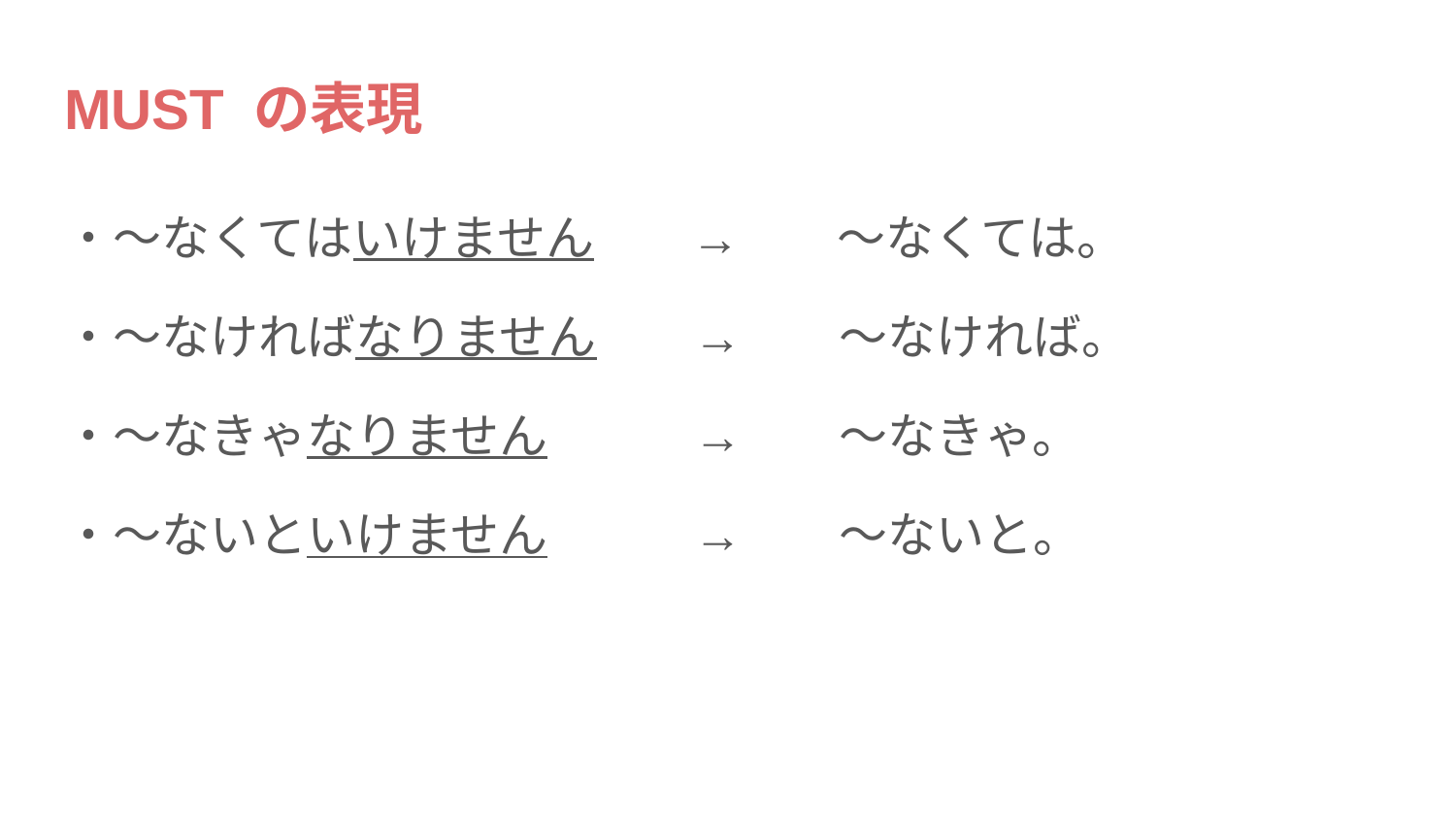

# MUST の表現
・～なくてはいけません　　→　　～なくては。
・～なければなりません　　→　　～なければ。
・～なきゃなりません　　　→　　～なきゃ。
・～ないといけません　　　→　　～ないと。